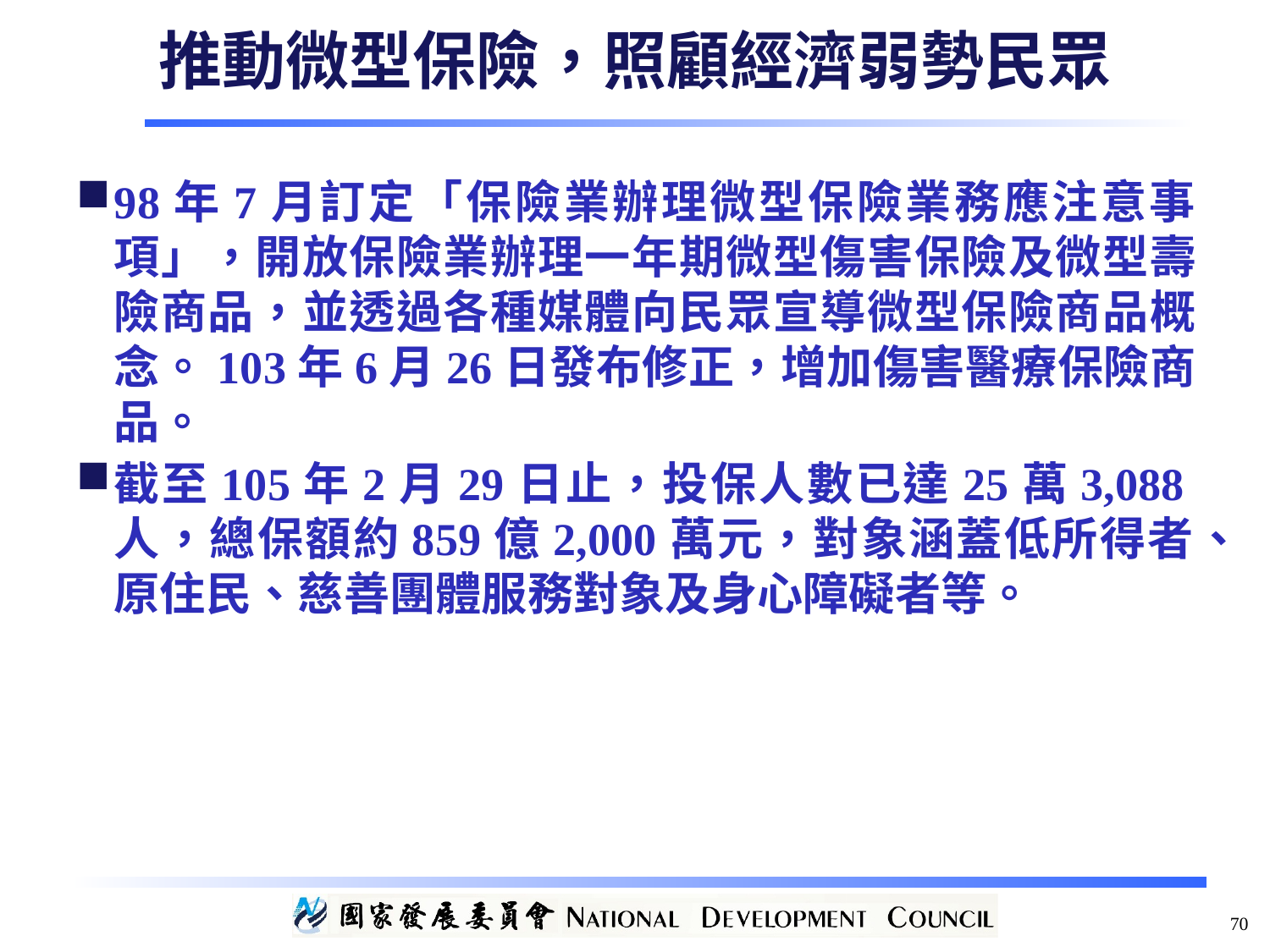

推動微型保險，照顧經濟弱勢民眾
98年7月訂定「保險業辦理微型保險業務應注意事項」，開放保險業辦理一年期微型傷害保險及微型壽險商品，並透過各種媒體向民眾宣導微型保險商品概念。103年6月26日發布修正，增加傷害醫療保險商品。
截至105年2月29日止，投保人數已達25萬3,088人，總保額約859億2,000萬元，對象涵蓋低所得者、原住民、慈善團體服務對象及身心障礙者等。
70